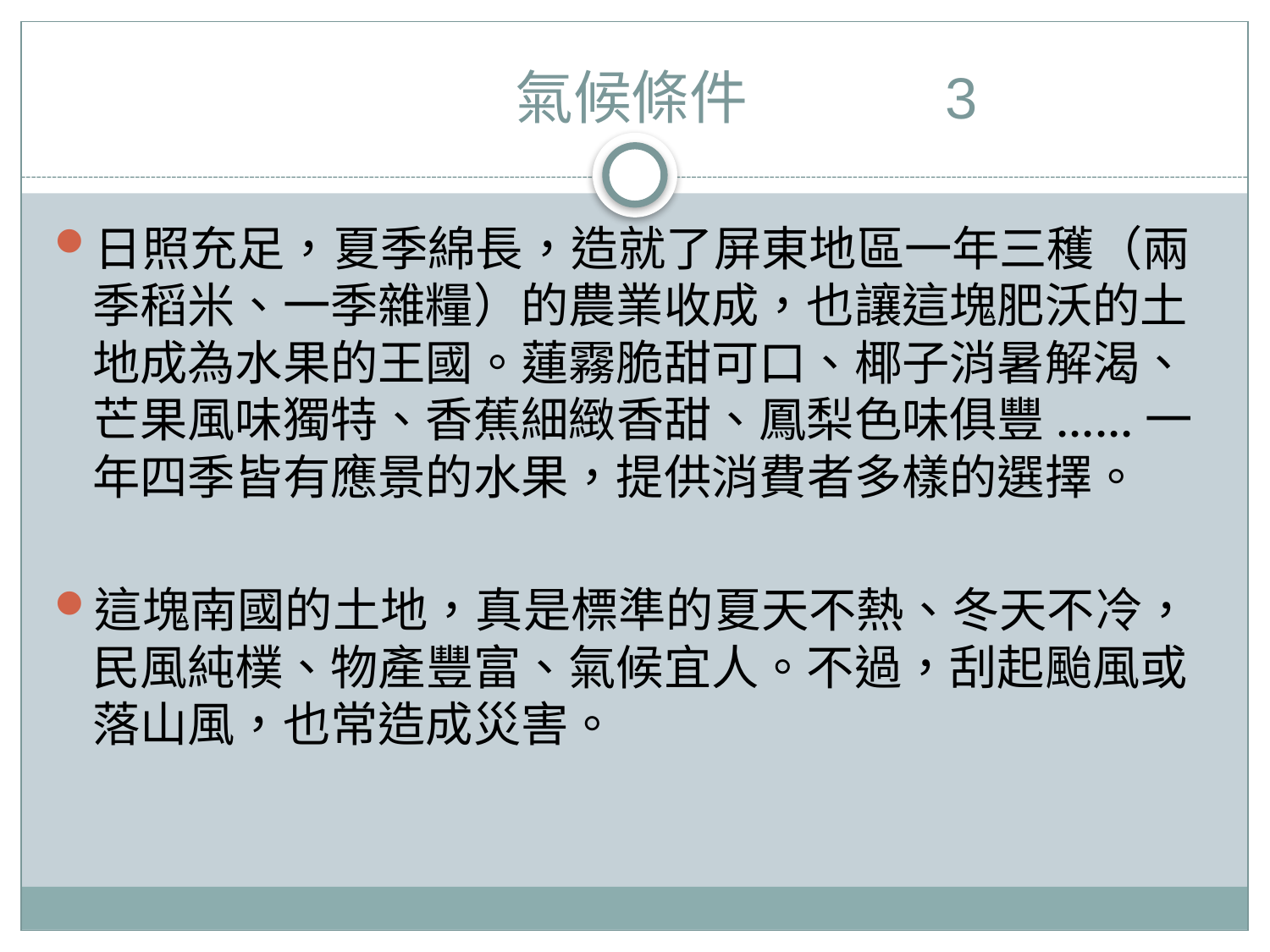

# 氣候條件              3
日照充足，夏季綿長，造就了屏東地區一年三穫（兩季稻米、一季雜糧）的農業收成，也讓這塊肥沃的土地成為水果的王國。蓮霧脆甜可口、椰子消暑解渴、芒果風味獨特、香蕉細緻香甜、鳳梨色味俱豐......一年四季皆有應景的水果，提供消費者多樣的選擇。

這塊南國的土地，真是標準的夏天不熱、冬天不冷，民風純樸、物產豐富、氣候宜人。不過，刮起颱風或落山風，也常造成災害。